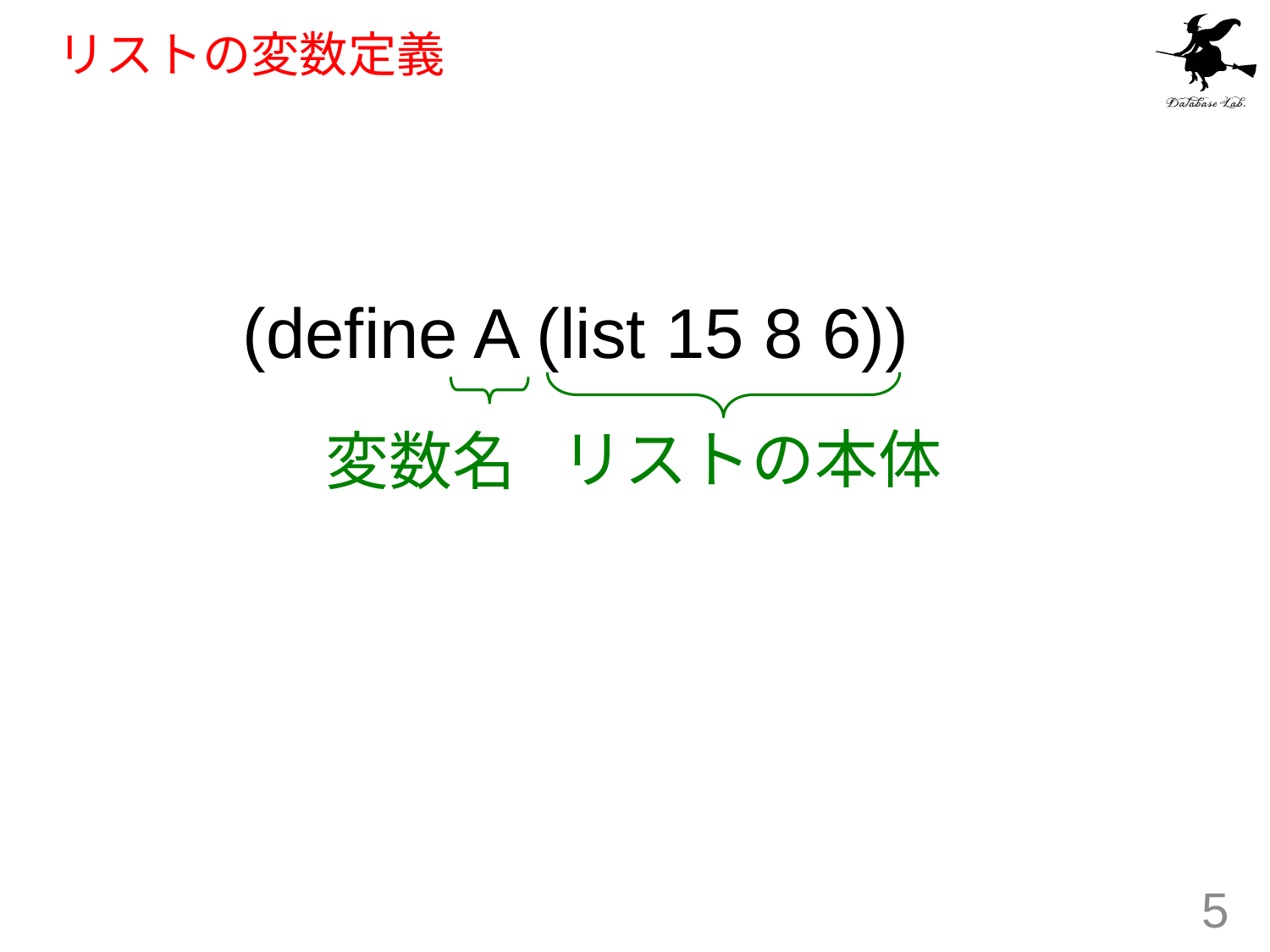

# リストの変数定義

(define A (list 15 8 6))

リストの本体
変数名
5